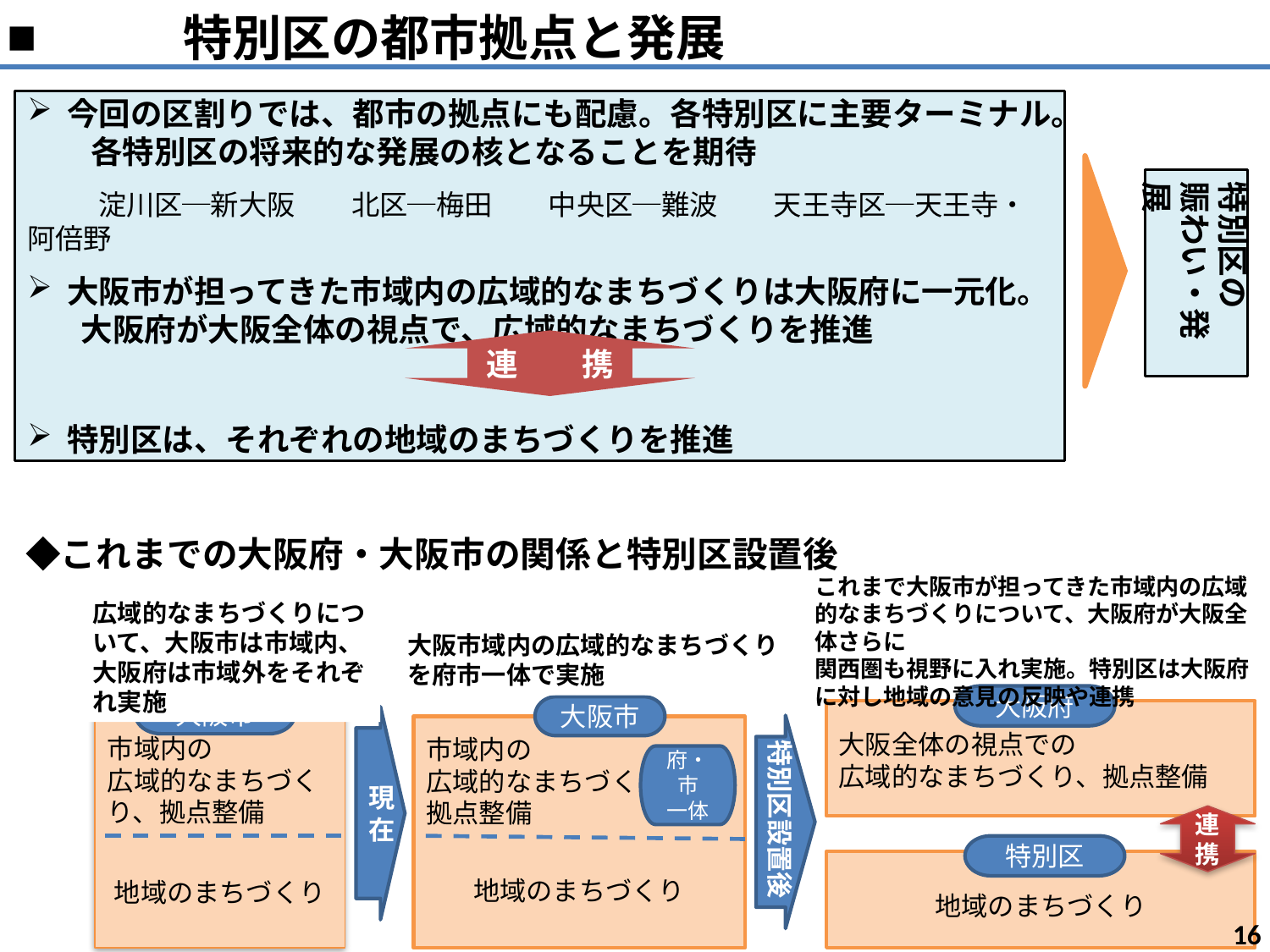

# 特別区の都市拠点と発展
■
今回の区割りでは、都市の拠点にも配慮。各特別区に主要ターミナル。
　　各特別区の将来的な発展の核となることを期待

　　　　　淀川区─新大阪　　北区─梅田　　中央区─難波　　天王寺区─天王寺・阿倍野

大阪市が担ってきた市域内の広域的なまちづくりは大阪府に一元化。
 　 大阪府が大阪全体の視点で、広域的なまちづくりを推進

特別区は、それぞれの地域のまちづくりを推進
特別区の
賑わい・発展

連　　携
　◆これまでの大阪府・大阪市の関係と特別区設置後
これまで大阪市が担ってきた市域内の広域的なまちづくりについて、大阪府が大阪全体さらに
関西圏も視野に入れ実施。特別区は大阪府に対し地域の意見の反映や連携
広域的なまちづくりについて、大阪市は市域内、大阪府は市域外をそれぞれ実施
大阪市域内の広域的なまちづくりを府市一体で実施
大阪府
大阪市
大阪市

大阪全体の視点での
広域的なまちづくり、拠点整備

現在
特別区設置後

市域内の
広域的なまちづくり、拠点整備

地域のまちづくり

市域内の
広域的なまちづくり
拠点整備

地域のまちづくり

府・市
一体
連携
特別区

地域のまちづくり
16